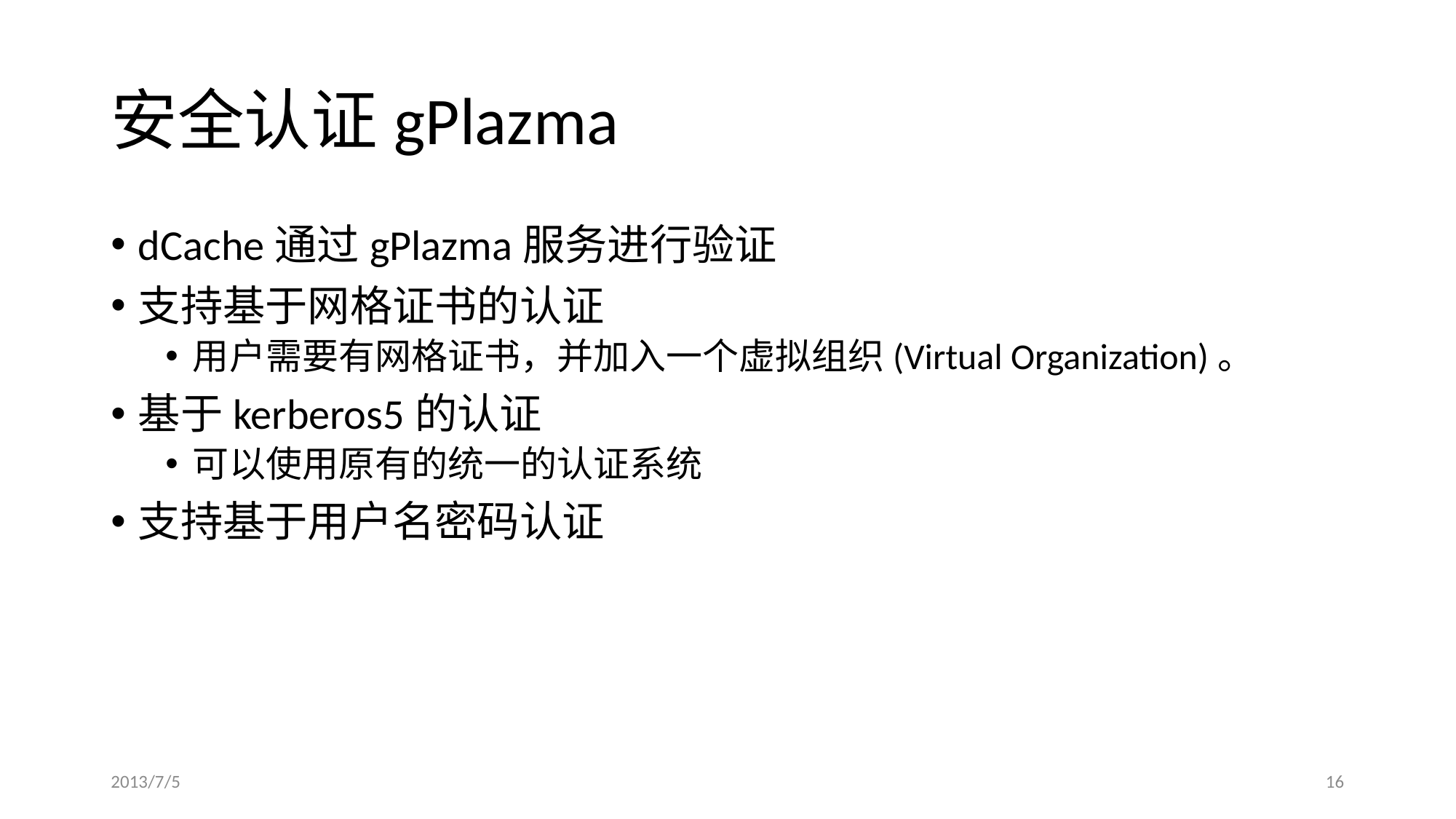

# 安全认证gPlazma
dCache通过gPlazma服务进行验证
支持基于网格证书的认证
用户需要有网格证书，并加入一个虚拟组织(Virtual Organization)。
基于kerberos5的认证
可以使用原有的统一的认证系统
支持基于用户名密码认证

2013/7/5
16